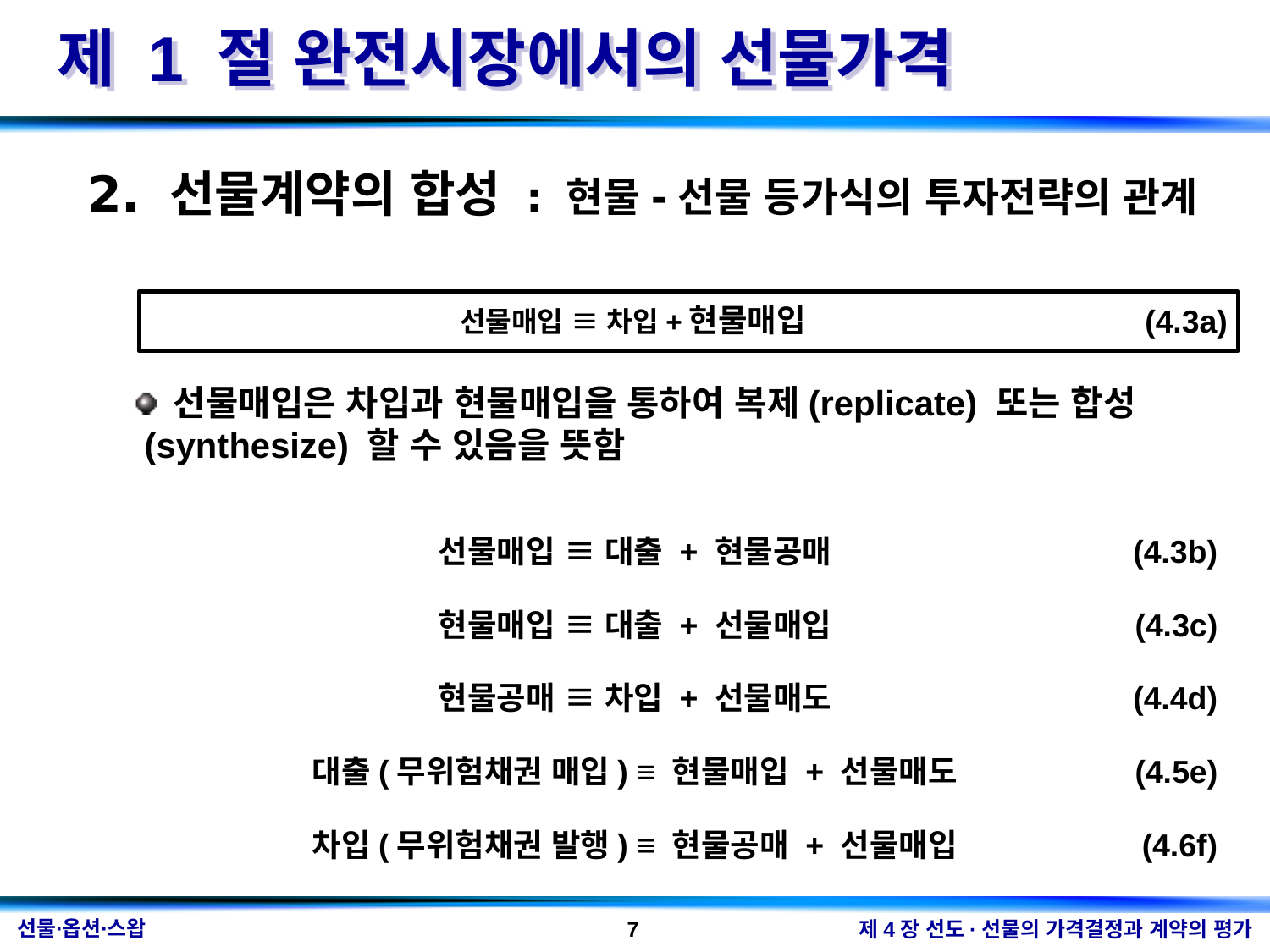

제 1 절 완전시장에서의 선물가격
2. 선물계약의 합성 : 현물-선물 등가식의 투자전략의 관계

선물매입 ≡ 차입+현물매입
(4.3a)
 선물매입은 차입과 현물매입을 통하여 복제(replicate) 또는 합성(synthesize) 할 수 있음을 뜻함
선물매입 ≡ 대출 + 현물공매
현물매입 ≡ 대출 + 선물매입
현물공매 ≡ 차입 + 선물매도
대출(무위험채권 매입) ≡ 현물매입 + 선물매도
차입(무위험채권 발행) ≡ 현물공매 + 선물매입
(4.3b)
(4.3c)
(4.4d)
(4.5e)
(4.6f)
7